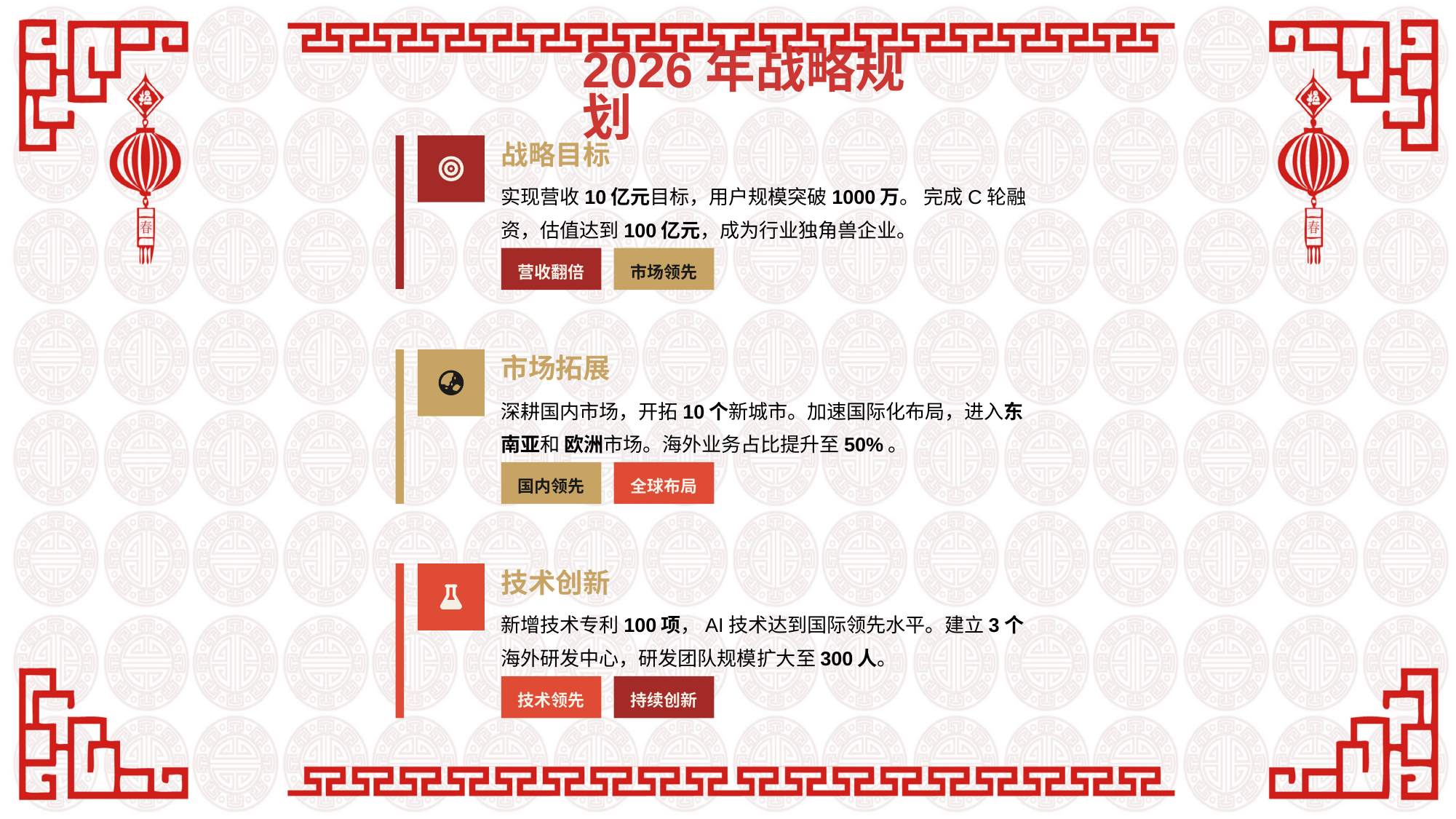

2026年战略规划

战略目标

实现营收10亿元目标，用户规模突破1000万。 完成C轮融资，估值达到100亿元，成为行业独角兽企业。

营收翻倍

市场领先

市场拓展

深耕国内市场，开拓10个新城市。加速国际化布局，进入东南亚和 欧洲市场。海外业务占比提升至50%。

国内领先

全球布局

技术创新

新增技术专利100项，AI技术达到国际领先水平。建立3个海外研发中心，研发团队规模扩大至300人。

技术领先

持续创新